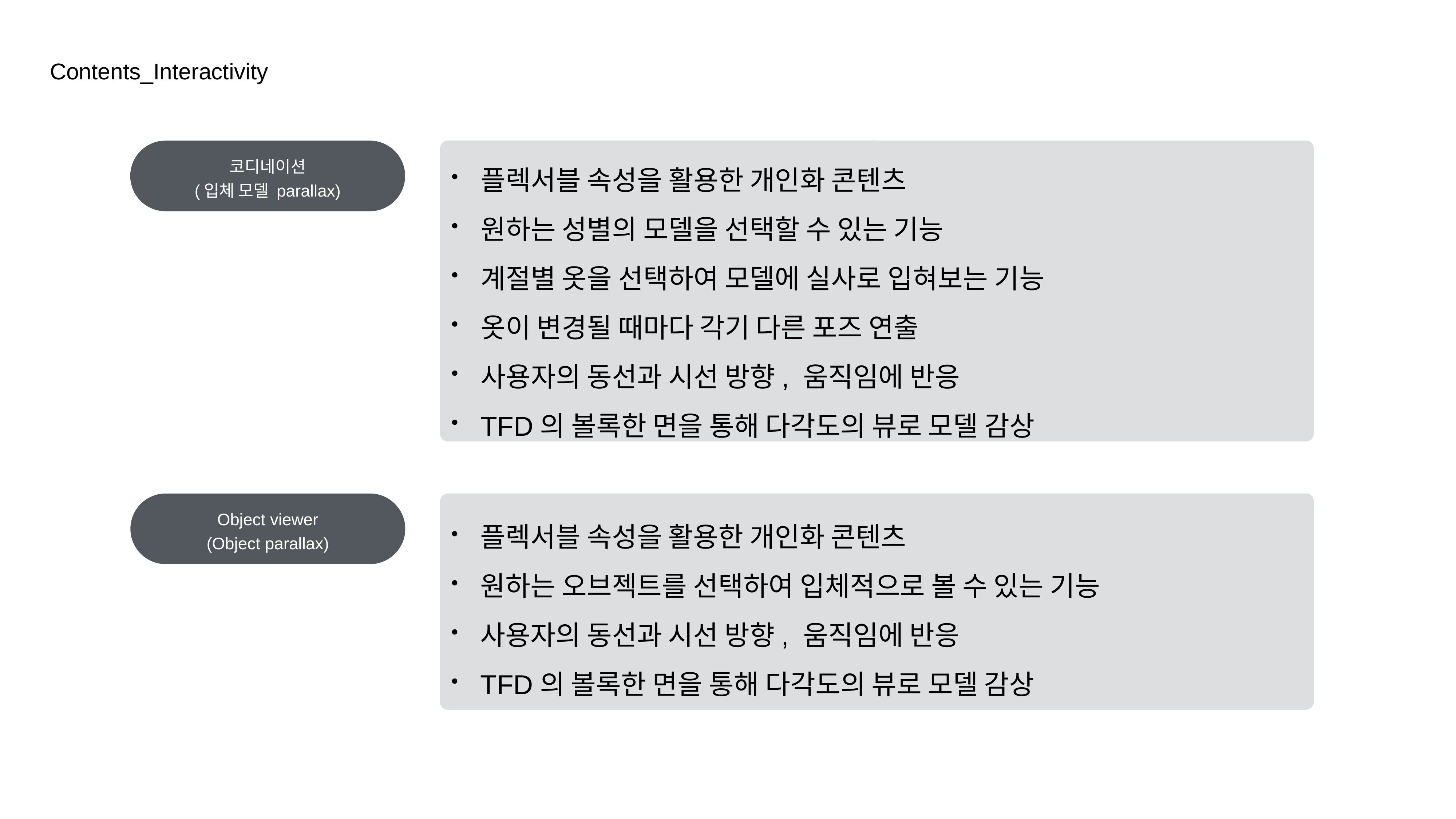

Contents_Interactivity
코디네이션
(입체 모델 parallax)

플렉서블 속성을 활용한 개인화 콘텐츠
원하는 성별의 모델을 선택할 수 있는 기능
계절별 옷을 선택하여 모델에 실사로 입혀보는 기능
옷이 변경될 때마다 각기 다른 포즈 연출
사용자의 동선과 시선 방향, 움직임에 반응
TFD의 볼록한 면을 통해 다각도의 뷰로 모델 감상
Object viewer
(Object parallax)

플렉서블 속성을 활용한 개인화 콘텐츠
원하는 오브젝트를 선택하여 입체적으로 볼 수 있는 기능
사용자의 동선과 시선 방향, 움직임에 반응
TFD의 볼록한 면을 통해 다각도의 뷰로 모델 감상